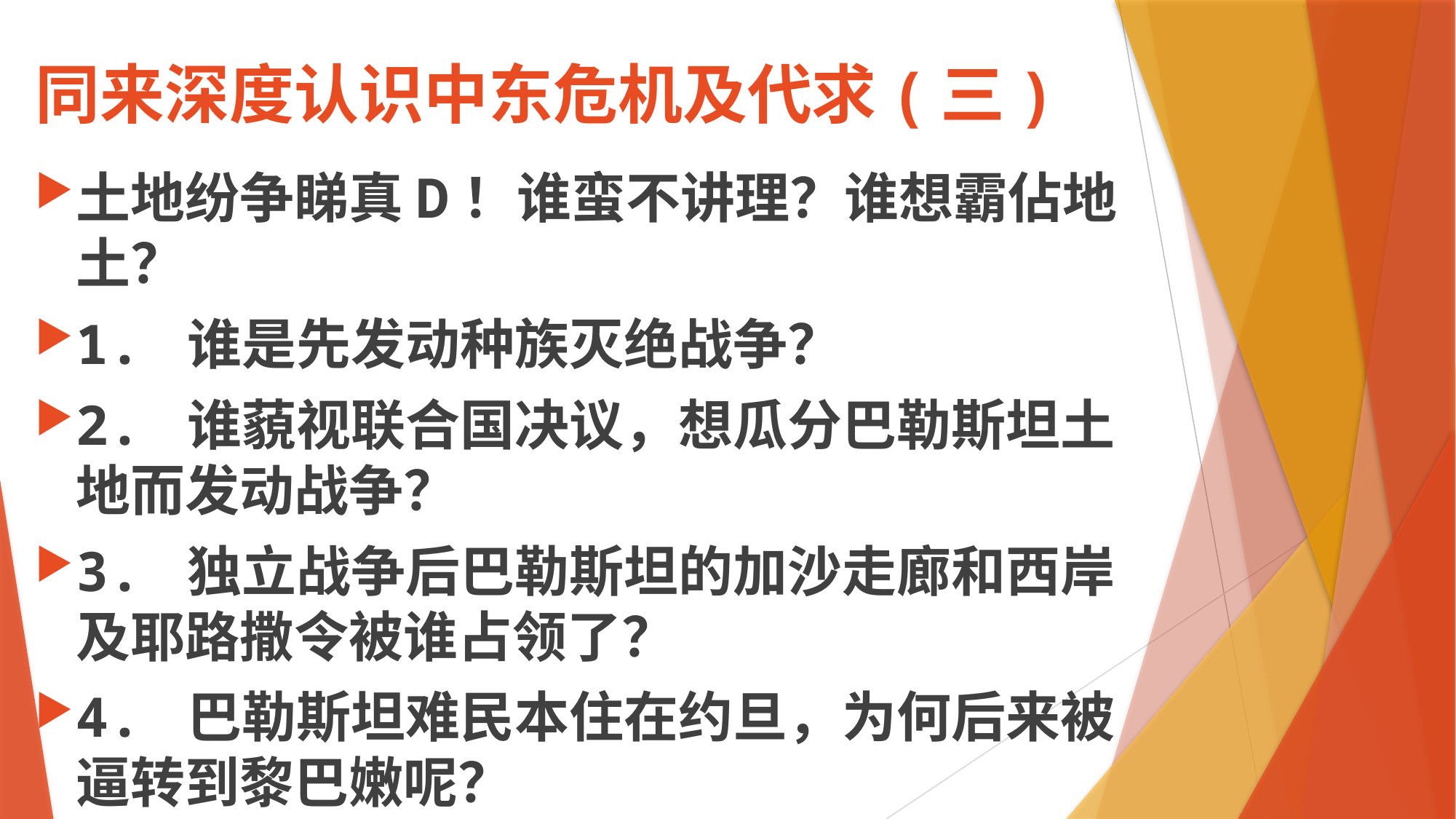

# 同来深度认识中东危机及代求(三)
土地纷争睇真D！谁蛮不讲理？谁想霸佔地土？
1. 谁是先发动种族灭绝战争？
2. 谁藐视联合国决议，想瓜分巴勒斯坦土地而发动战争？
3. 独立战争后巴勒斯坦的加沙走廊和西岸及耶路撒令被谁占领了？
4. 巴勒斯坦难民本住在约旦，为何后来被逼转到黎巴嫩呢？